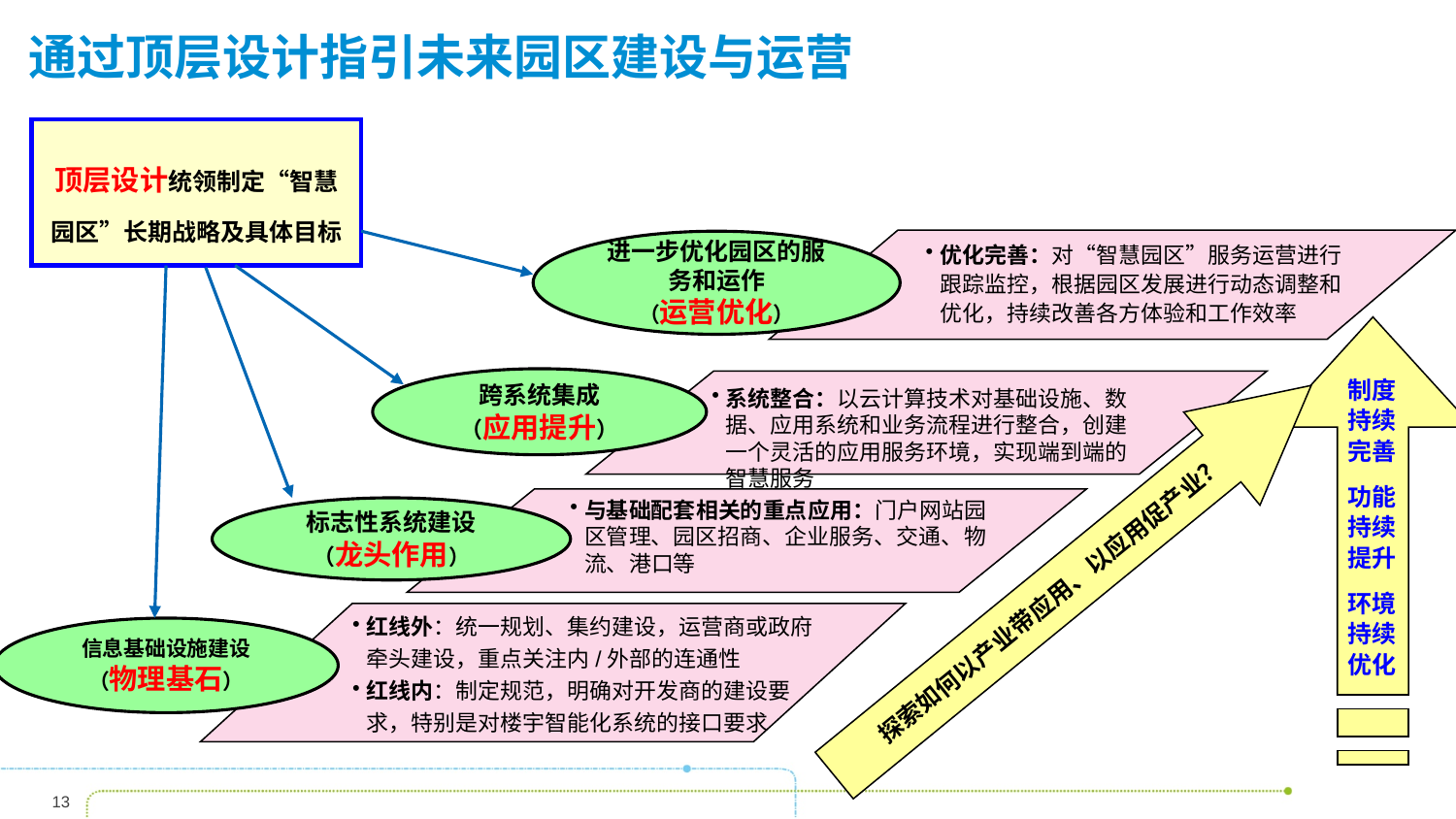

# 通过顶层设计指引未来园区建设与运营
顶层设计统领制定“智慧园区”长期战略及具体目标

进一步优化园区的服务和运作
（运营优化）
优化完善：对“智慧园区”服务运营进行跟踪监控，根据园区发展进行动态调整和优化，持续改善各方体验和工作效率

制度
持续
完善

功能
持续
提升

环境
持续
优化
跨系统集成
（应用提升）

系统整合：以云计算技术对基础设施、数据、应用系统和业务流程进行整合，创建一个灵活的应用服务环境，实现端到端的智慧服务

与基础配套相关的重点应用：门户网站园区管理、园区招商、企业服务、交通、物流、港口等
标志性系统建设
（龙头作用）
探索如何以产业带应用、以应用促产业？
红线外：统一规划、集约建设，运营商或政府牵头建设，重点关注内/外部的连通性
红线内：制定规范，明确对开发商的建设要求，特别是对楼宇智能化系统的接口要求

信息基础设施建设
（物理基石）